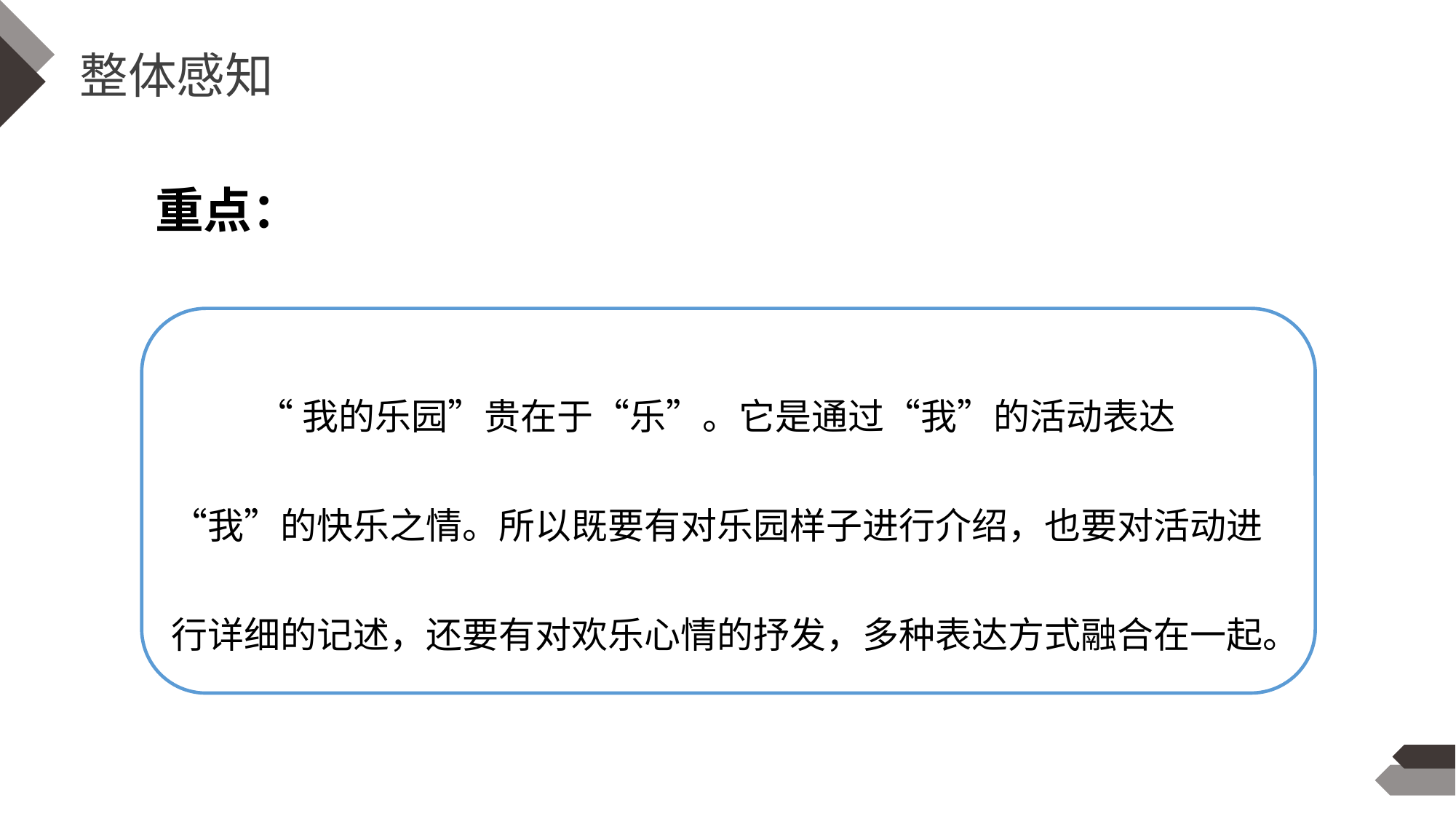

整体感知
重点：

“我的乐园”贵在于“乐”。它是通过“我”的活动表达“我”的快乐之情。所以既要有对乐园样子进行介绍，也要对活动进行详细的记述，还要有对欢乐心情的抒发，多种表达方式融合在一起。